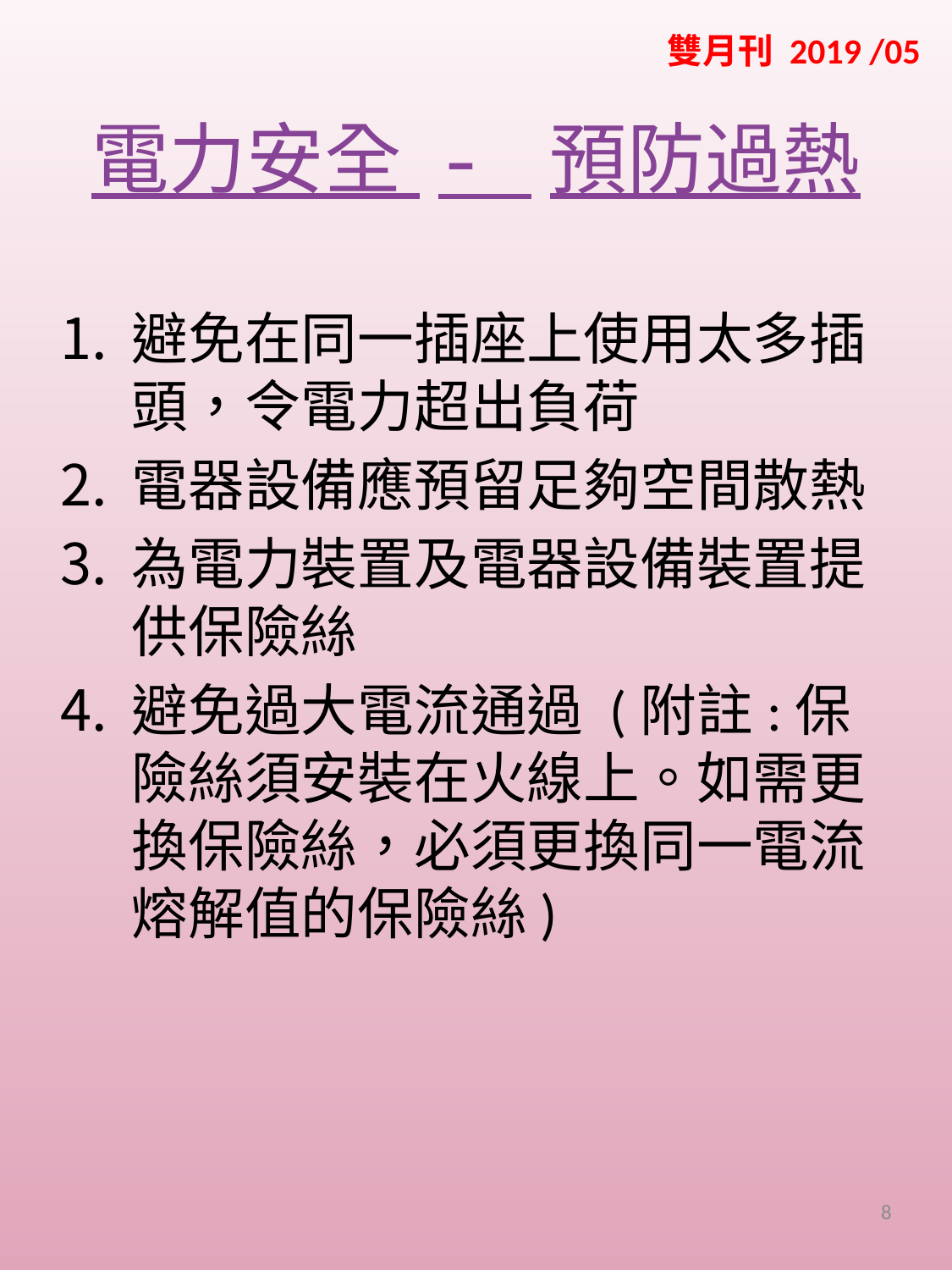

雙月刊 2019 /05
# 電力安全 - 預防過熱
避免在同一插座上使用太多插頭，令電力超出負荷
電器設備應預留足夠空間散熱
為電力裝置及電器設備裝置提供保險絲
避免過大電流通過 (附註:保險絲須安裝在火線上。如需更換保險絲，必須更換同一電流熔解值的保險絲)
8